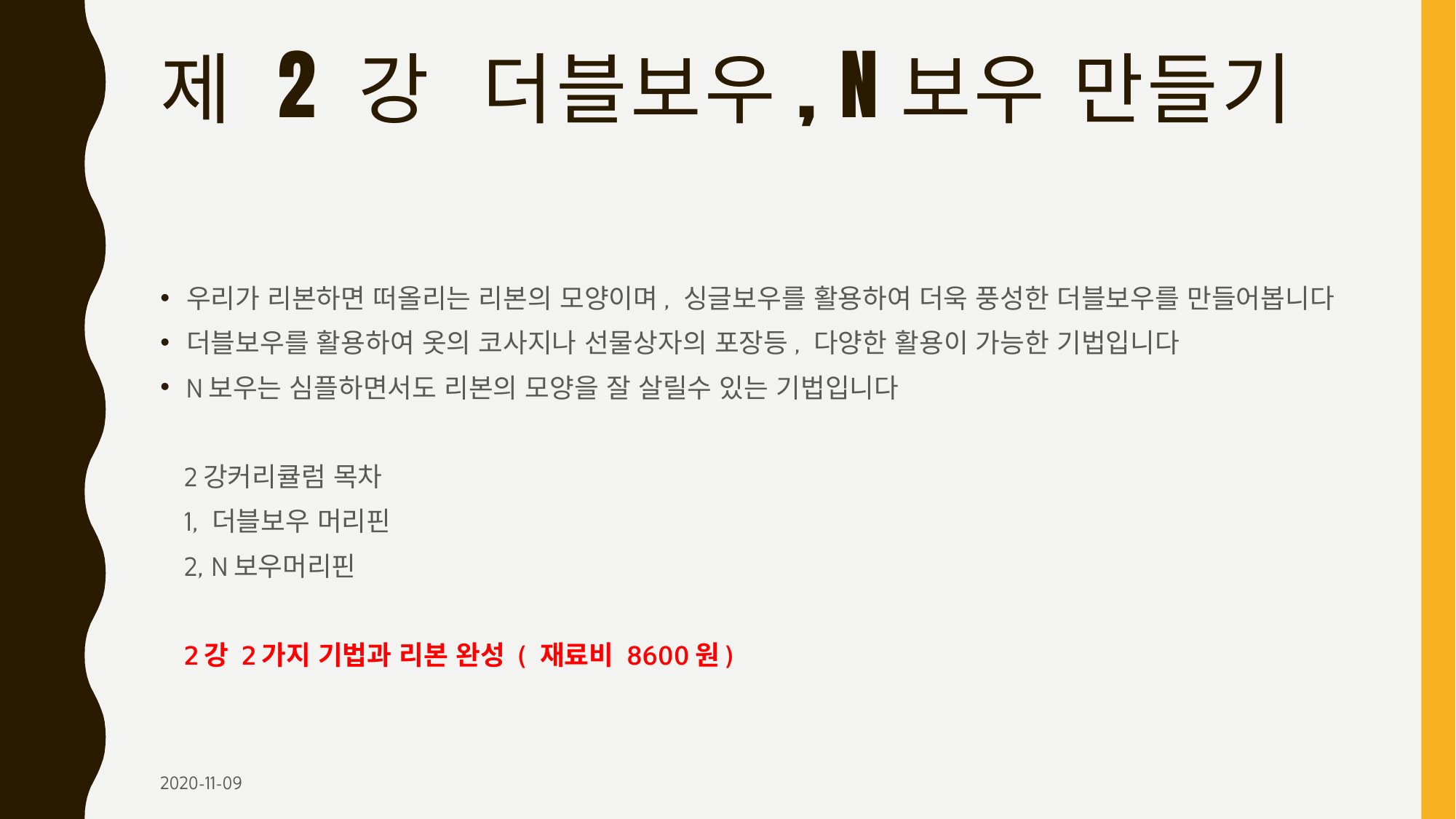

# 제 2 강  더블보우, N보우 만들기
우리가 리본하면 떠올리는 리본의 모양이며, 싱글보우를 활용하여 더욱 풍성한 더블보우를 만들어봅니다
더블보우를 활용하여 옷의 코사지나 선물상자의 포장등, 다양한 활용이 가능한 기법입니다
N보우는 심플하면서도 리본의 모양을 잘 살릴수 있는 기법입니다

   2강커리큘럼 목차
   1, 더블보우 머리핀
   2, N보우머리핀

   2강 2가지 기법과 리본 완성 ( 재료비 8600원)

2020-11-09